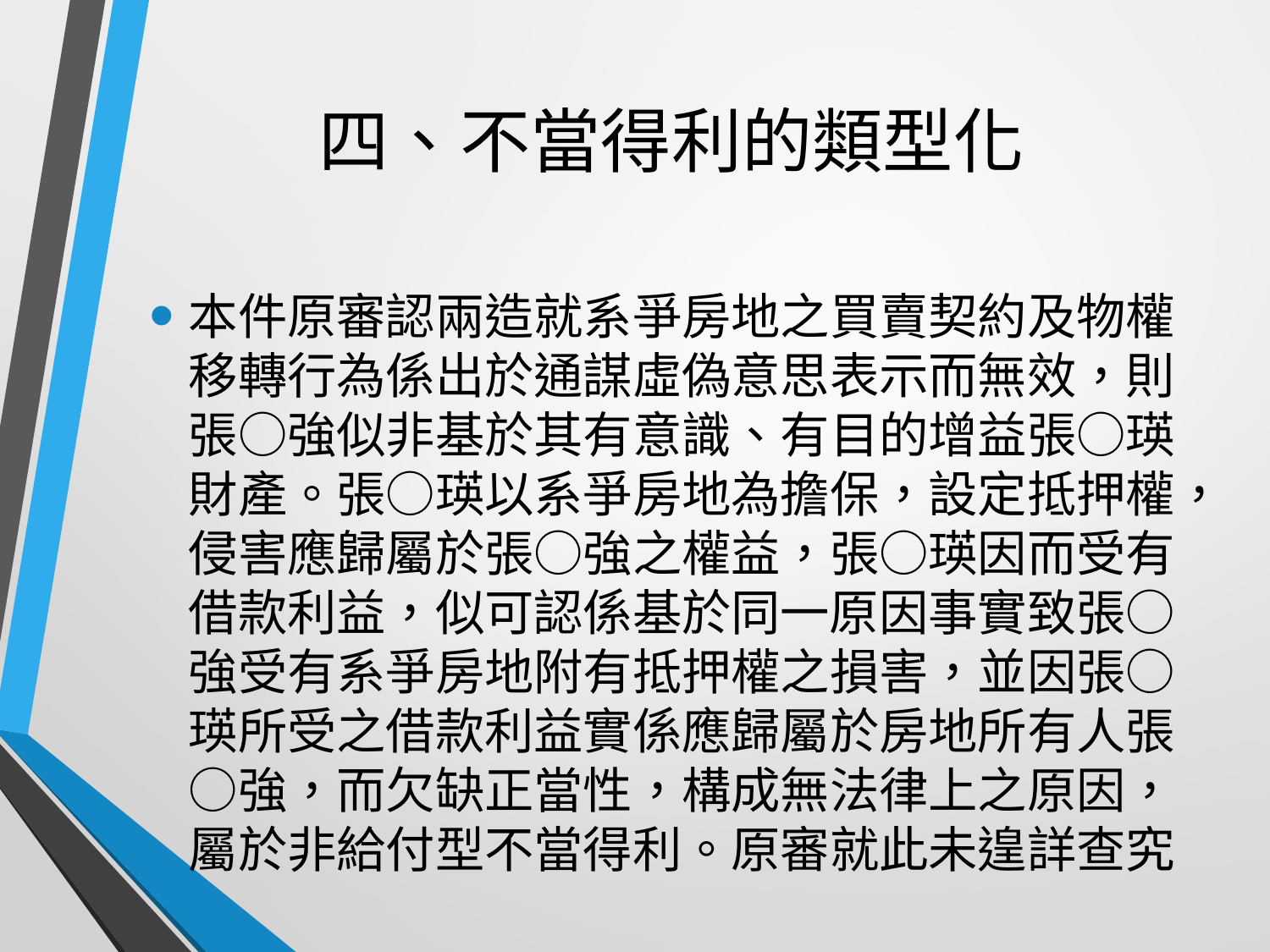

# 四、不當得利的類型化
本件原審認兩造就系爭房地之買賣契約及物權移轉行為係出於通謀虛偽意思表示而無效，則張○強似非基於其有意識、有目的增益張○瑛財產。張○瑛以系爭房地為擔保，設定抵押權，侵害應歸屬於張○強之權益，張○瑛因而受有借款利益，似可認係基於同一原因事實致張○強受有系爭房地附有抵押權之損害，並因張○瑛所受之借款利益實係應歸屬於房地所有人張○強，而欠缺正當性，構成無法律上之原因，屬於非給付型不當得利。原審就此未遑詳查究